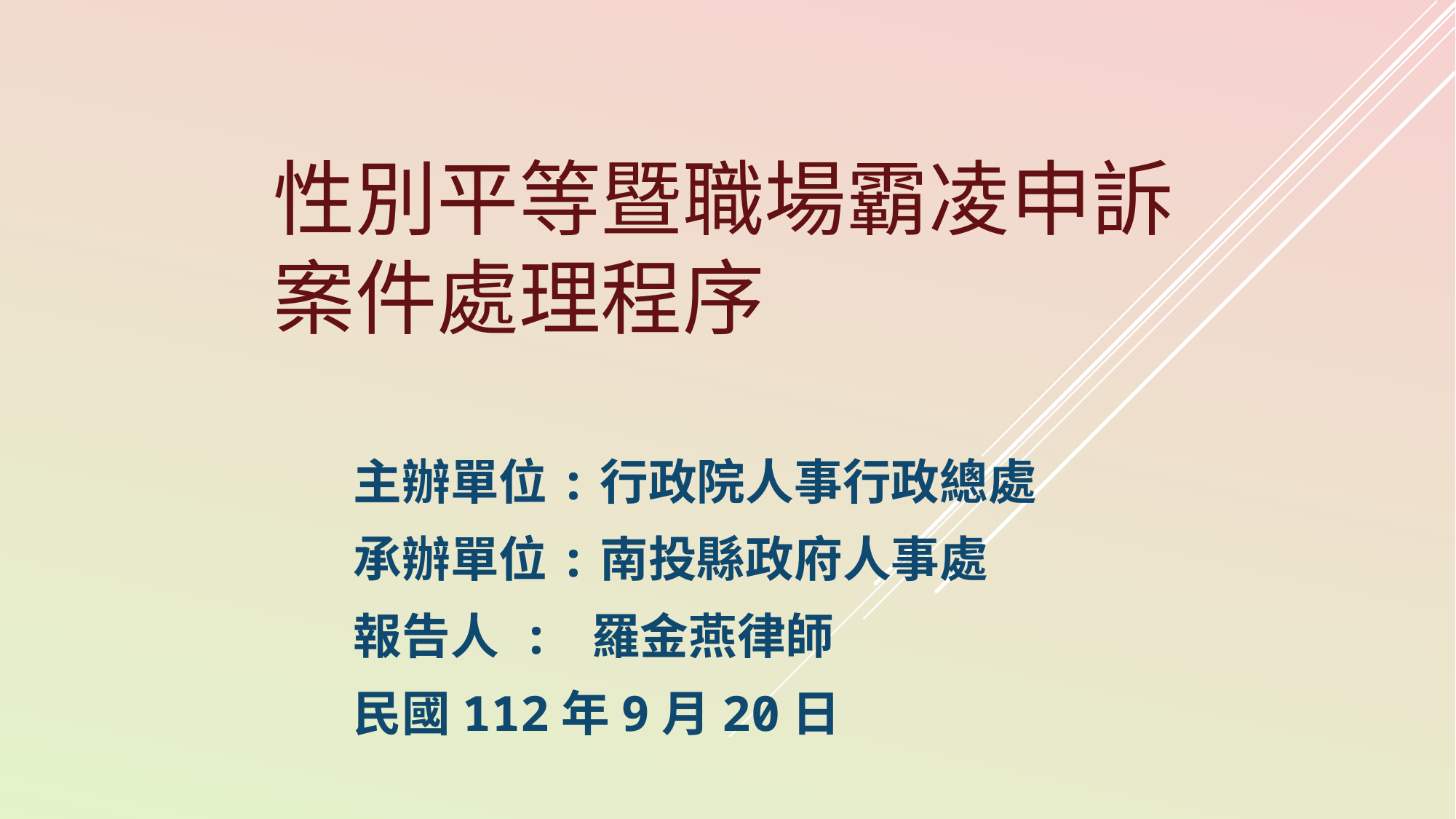

# 性別平等暨職場霸凌申訴案件處理程序
主辦單位:行政院人事行政總處
承辦單位:南投縣政府人事處
報告人 : 羅金燕律師
民國112年9月20日